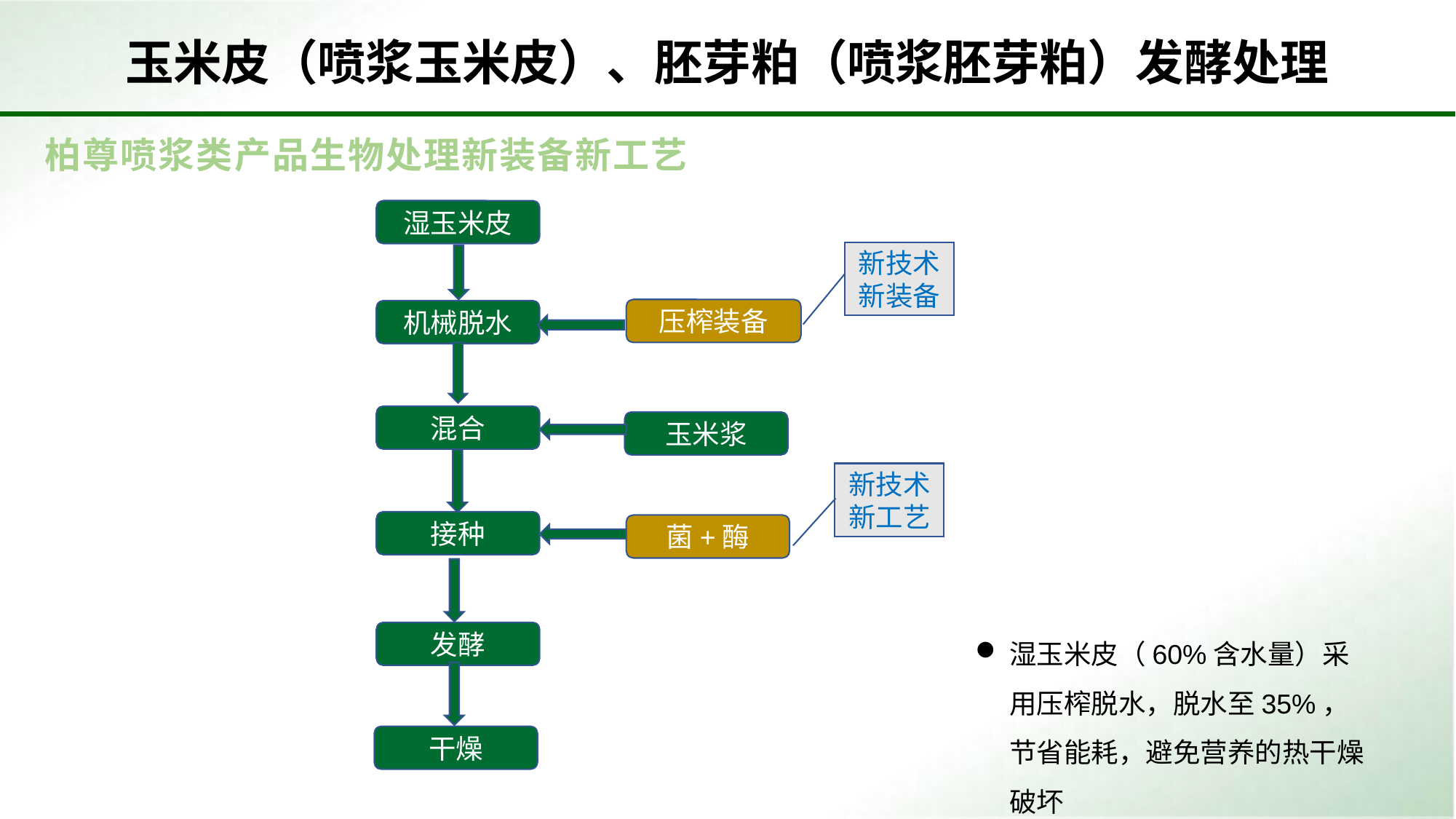

玉米皮（喷浆玉米皮）、胚芽粕（喷浆胚芽粕）发酵处理

柏尊喷浆类产品生物处理新装备新工艺
湿玉米皮
新技术新装备

压榨装备
机械脱水

混合
玉米浆

新技术新工艺

接种
菌+酶

湿玉米皮（60%含水量）采用压榨脱水，脱水至35%，节省能耗，避免营养的热干燥破坏
发酵

干燥